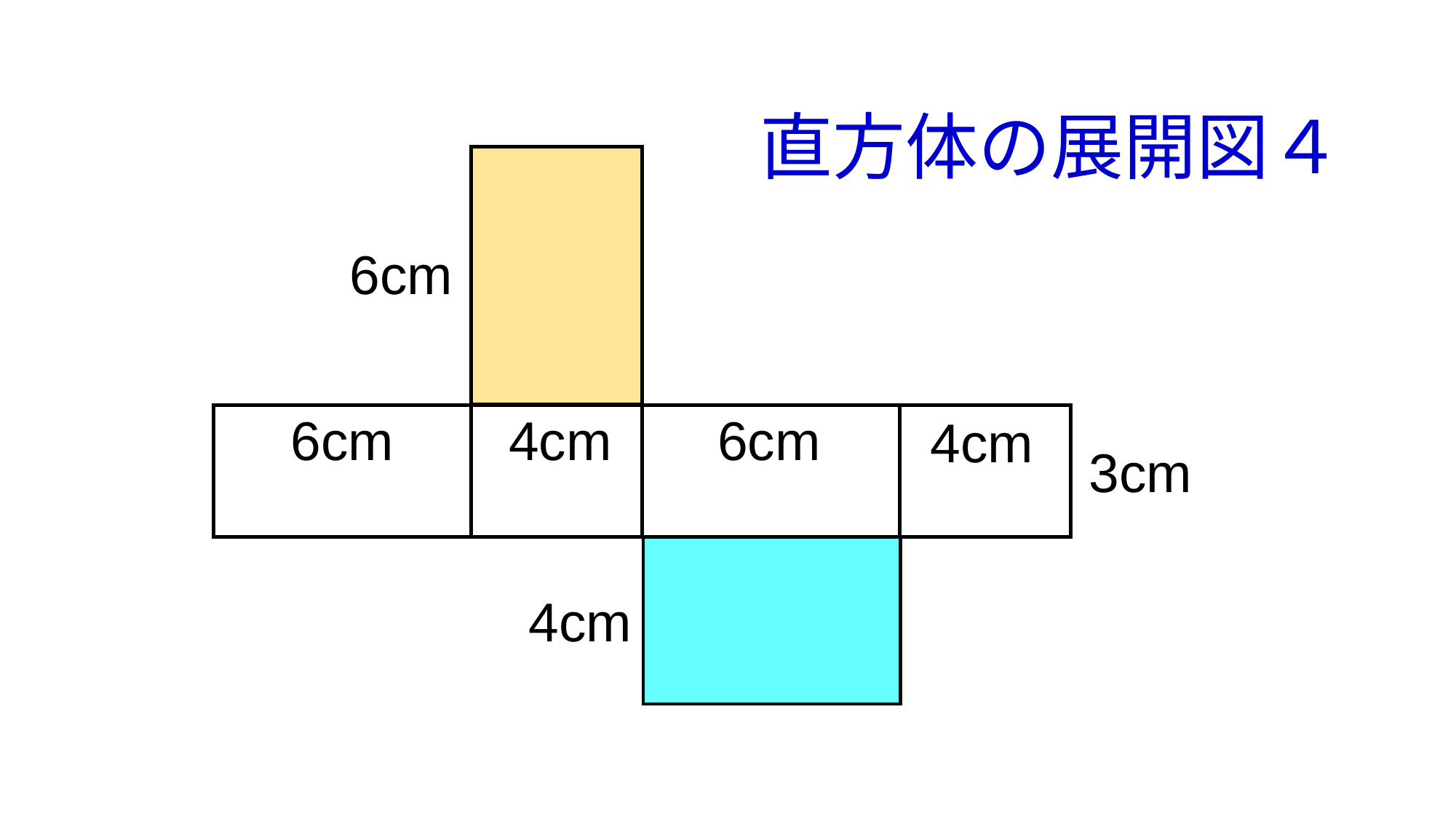

直方体の展開図４

6cm
4cm
6cm
6cm
4cm

3cm

4cm